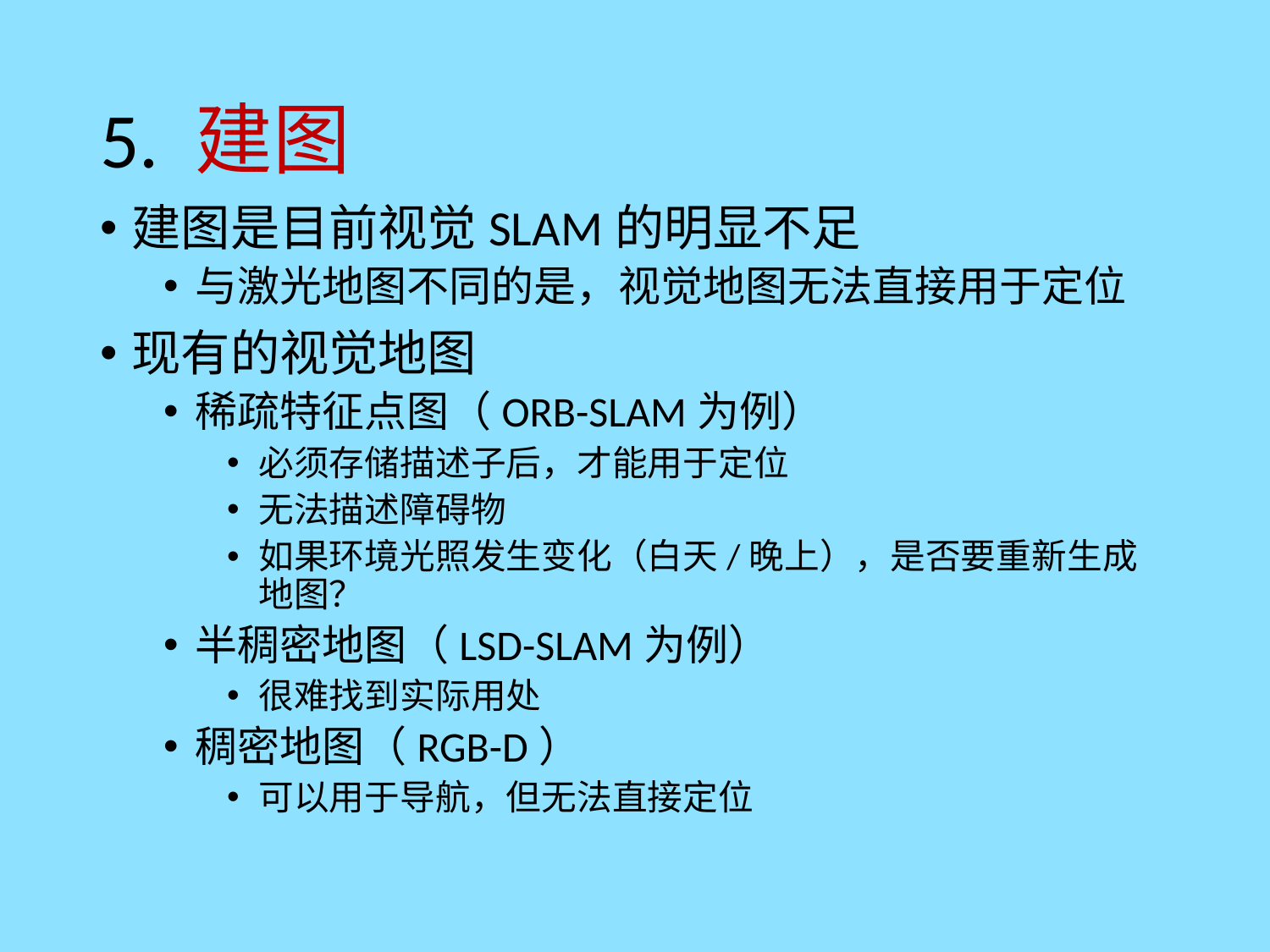

# 5. 建图
建图是目前视觉SLAM的明显不足
与激光地图不同的是，视觉地图无法直接用于定位
现有的视觉地图
稀疏特征点图（ORB-SLAM为例）
必须存储描述子后，才能用于定位
无法描述障碍物
如果环境光照发生变化（白天/晚上），是否要重新生成地图？
半稠密地图（LSD-SLAM为例）
很难找到实际用处
稠密地图（RGB-D）
可以用于导航，但无法直接定位